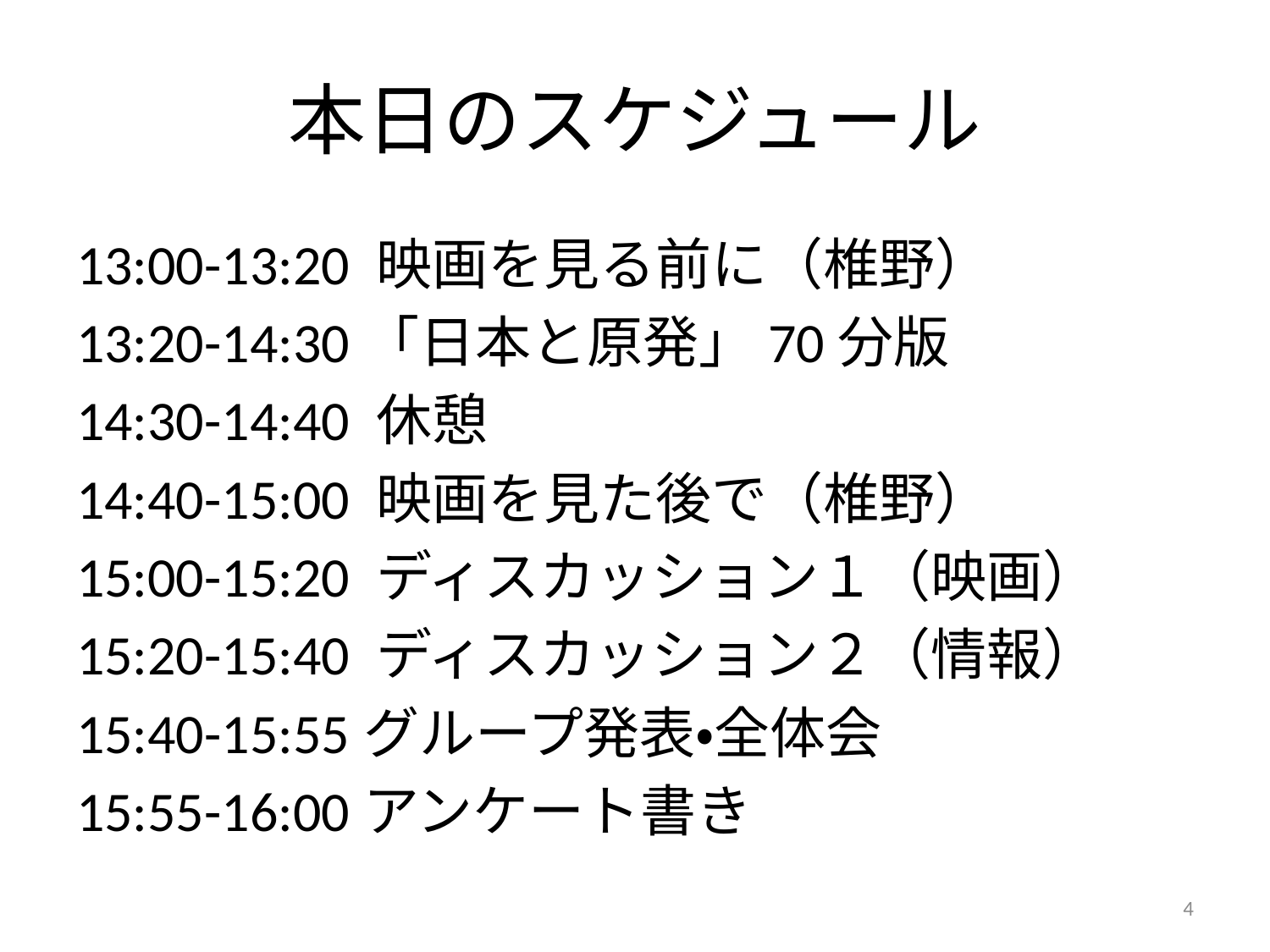

# 本日のスケジュール
13:00-13:20 映画を見る前に（椎野）
13:20-14:30「日本と原発」70分版
14:30-14:40 休憩
14:40-15:00 映画を見た後で（椎野）
15:00-15:20 ディスカッション１（映画）
15:20-15:40 ディスカッション２（情報）
15:40-15:55グループ発表・全体会
15:55-16:00アンケート書き

4